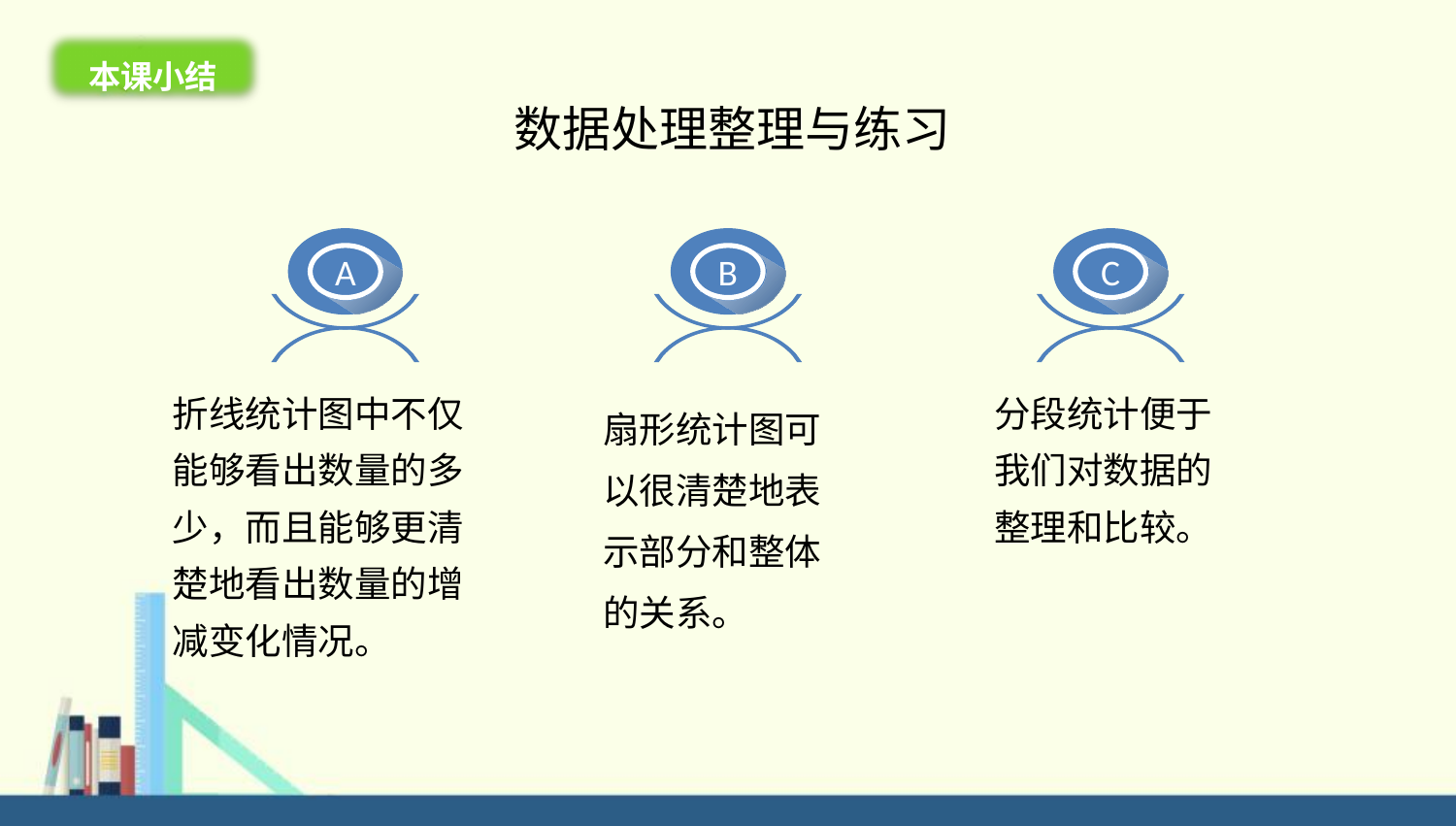

本课小结
数据处理整理与练习

A
B
C

分段统计便于我们对数据的整理和比较。
折线统计图中不仅能够看出数量的多少，而且能够更清楚地看出数量的增减变化情况。
扇形统计图可以很清楚地表示部分和整体的关系。